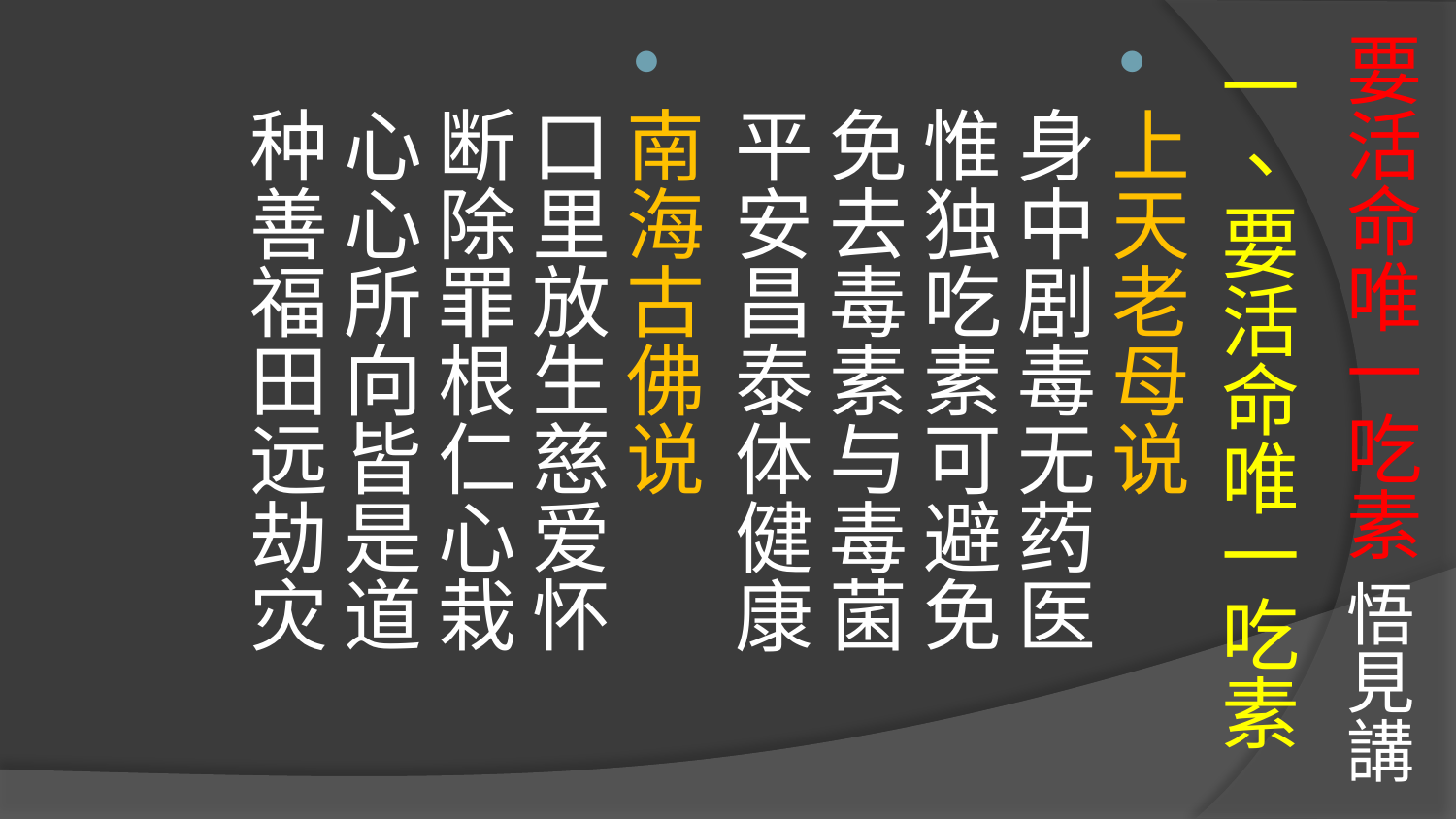

# 要活命唯一吃素 悟見講
一、要活命唯一吃素
上天老母说
身中剧毒无药医
惟独吃素可避免
免去毒素与毒菌
平安昌泰体健康
南海古佛说
口里放生慈爱怀
断除罪根仁心栽
心心所向皆是道
种善福田远劫灾